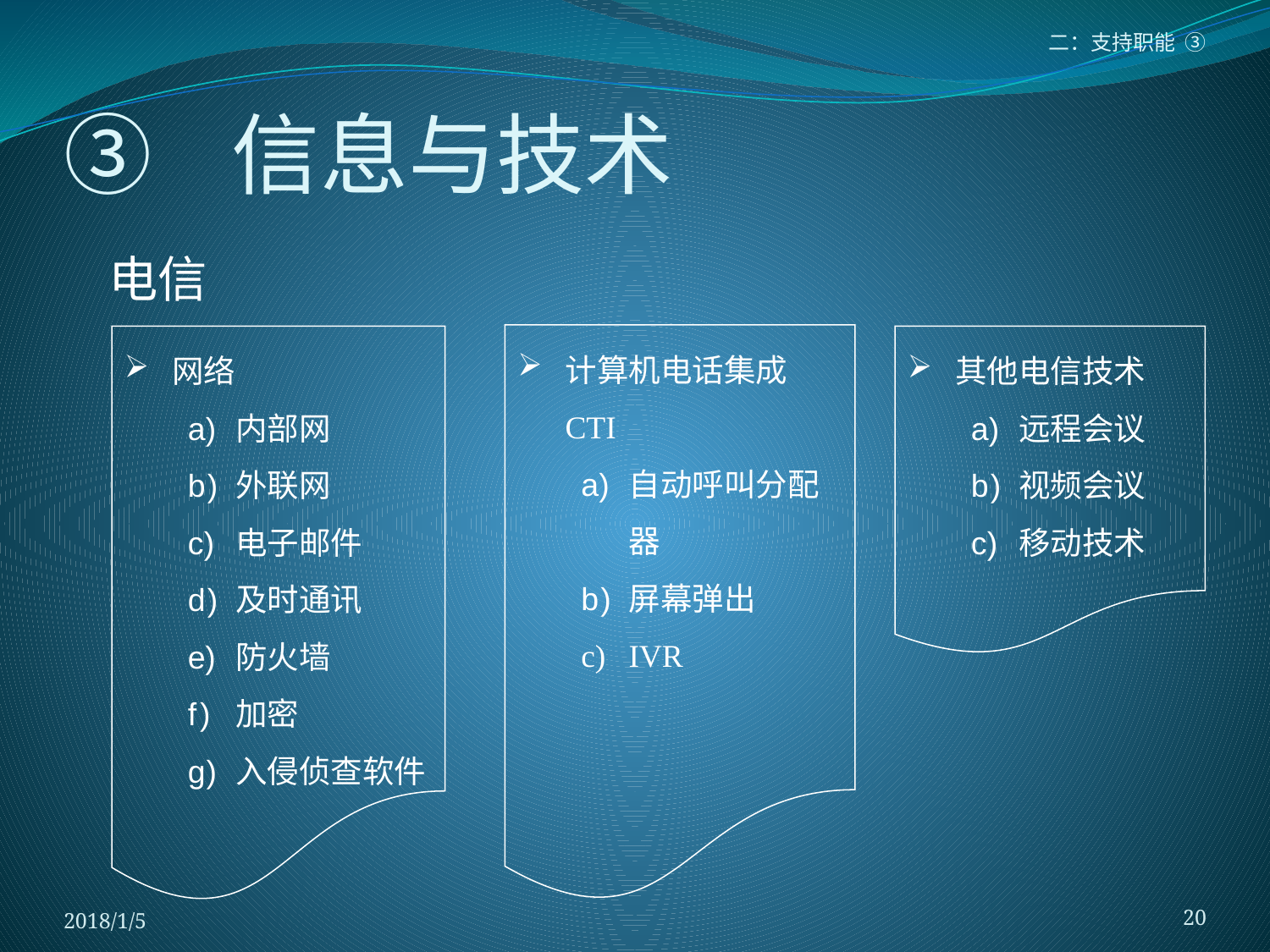

二：支持职能  ③
# ③   信息与技术
电信
计算机电话集成CTI
自动呼叫分配器
屏幕弹出
IVR
网络
内部网
外联网
电子邮件
及时通讯
防火墙
加密
入侵侦查软件
其他电信技术
远程会议
视频会议
移动技术

2018/1/5
20